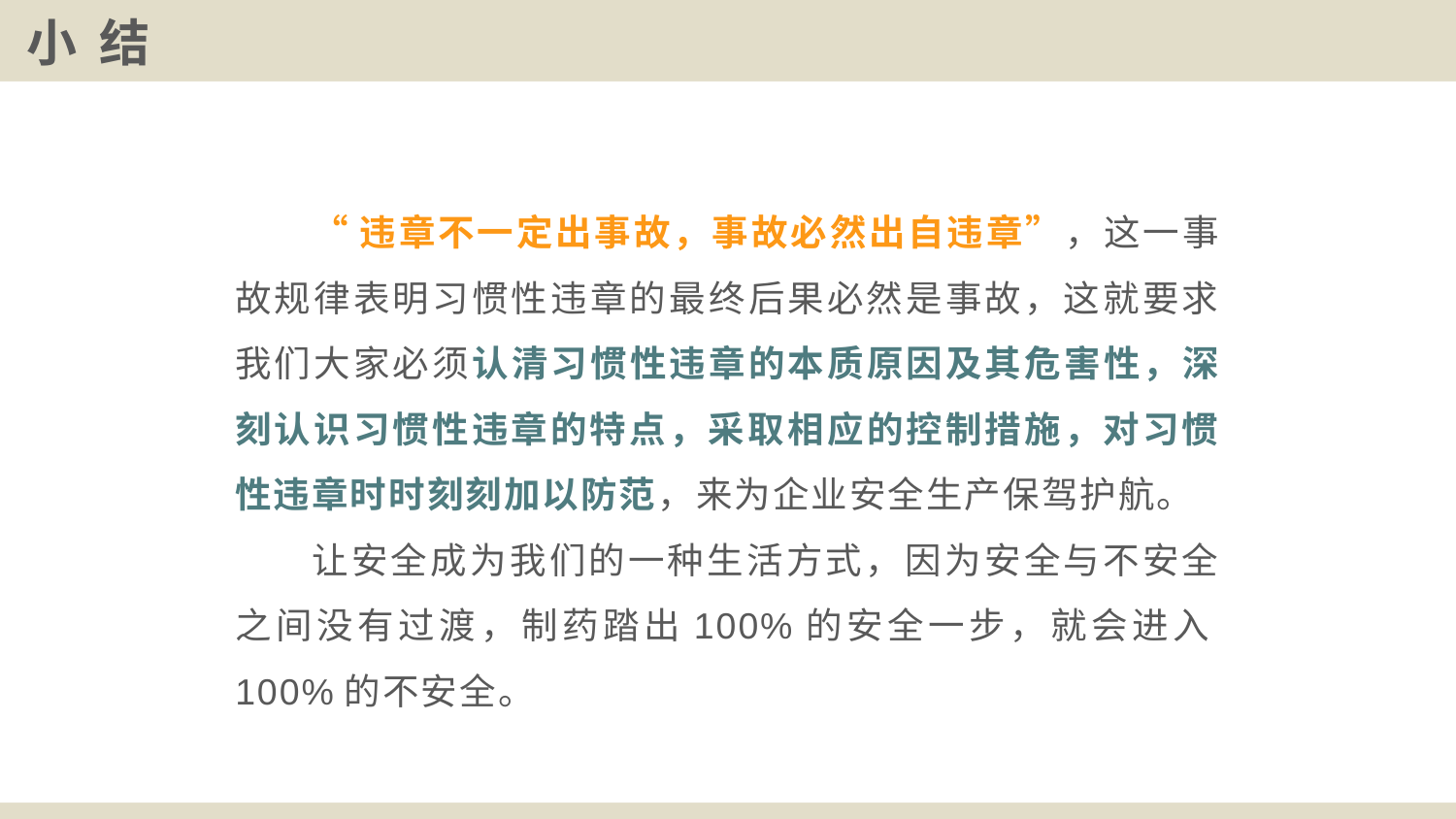

小  结
“违章不一定出事故，事故必然出自违章”，这一事故规律表明习惯性违章的最终后果必然是事故，这就要求我们大家必须认清习惯性违章的本质原因及其危害性，深刻认识习惯性违章的特点，采取相应的控制措施，对习惯性违章时时刻刻加以防范，来为企业安全生产保驾护航。
让安全成为我们的一种生活方式，因为安全与不安全之间没有过渡，制药踏出100%的安全一步，就会进入100%的不安全。